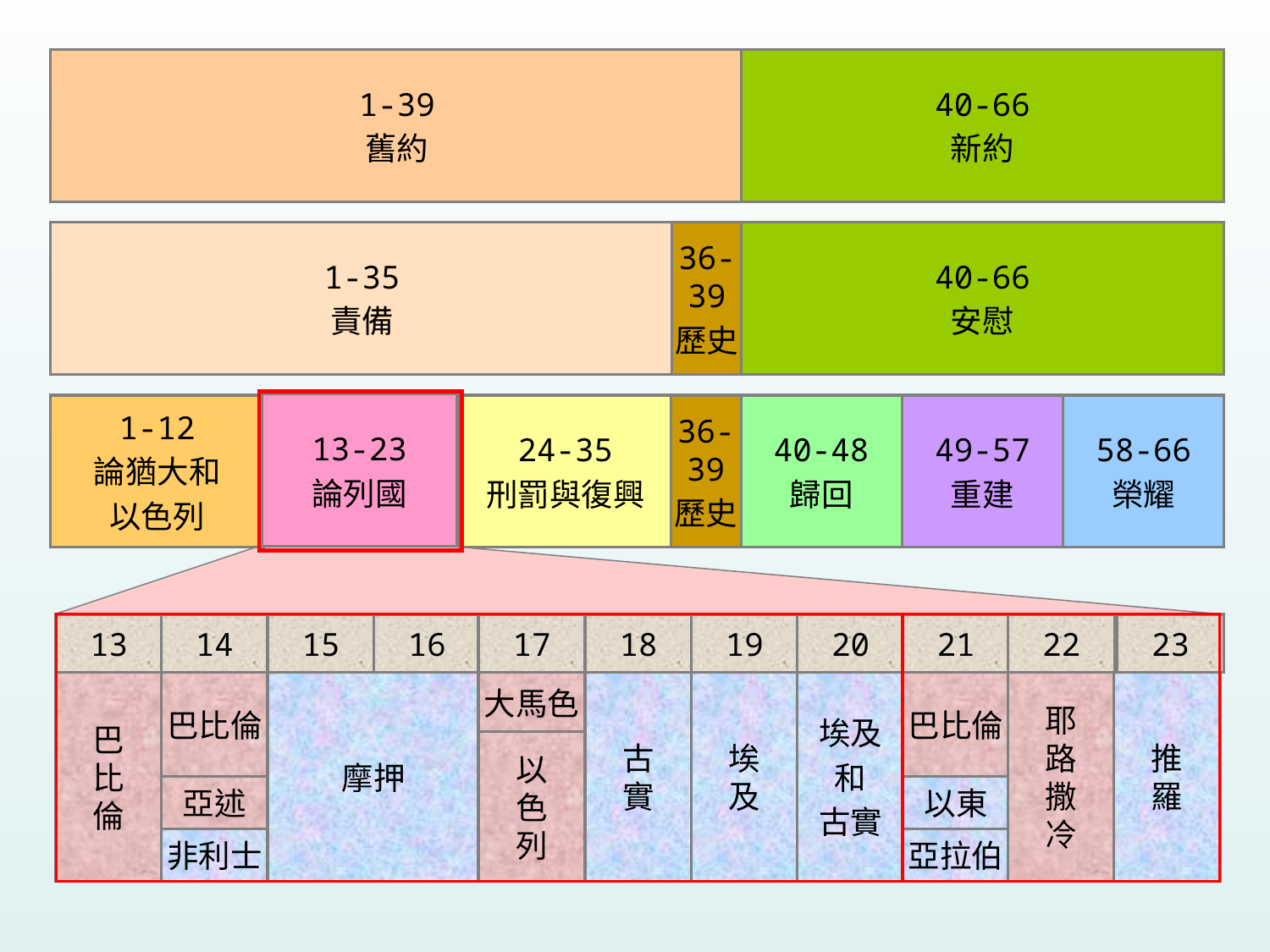

1-39
舊約
40-66
新約
1-35
責備
36-
39
歷史
40-66
安慰

13-23
論列國
1-12
論猶大和
以色列
24-35
刑罰與復興
36-
39
歷史
40-48
歸回
49-57
重建
58-66
榮耀

13
14
15
16
17
18
19
20
21
22
23
巴
比
倫
巴比倫
摩押
古
實
埃
及
埃及
和
古實
巴比倫
耶
路
撒
冷
推
羅
大馬色
以
色
列
以東
亞述
非利士
亞拉伯